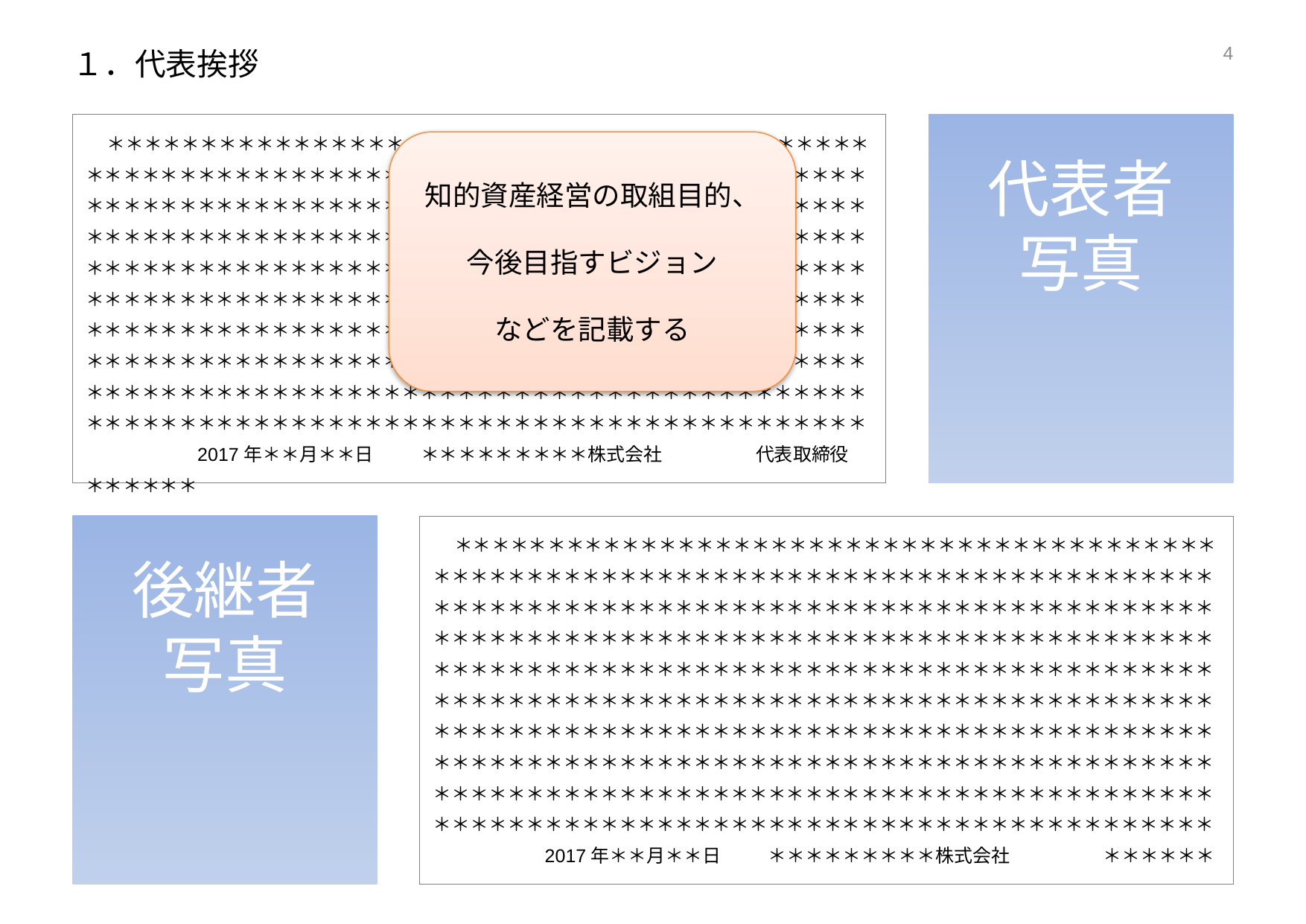

# １．代表挨拶
4

代表者
写真

＊＊＊＊＊＊＊＊＊＊＊＊＊＊＊＊＊＊＊＊＊＊＊＊＊＊＊＊＊＊＊＊＊＊＊＊＊＊＊＊＊＊＊＊＊＊＊＊＊＊＊＊＊＊＊＊＊＊＊＊＊＊＊＊＊＊＊＊＊＊＊＊＊＊＊＊＊＊＊＊＊＊＊＊＊＊＊＊＊＊＊＊＊＊＊＊＊＊＊＊＊＊＊＊＊＊＊＊＊＊＊＊＊＊＊＊＊＊＊＊＊＊＊＊＊＊＊＊＊＊＊＊＊＊＊＊＊＊＊＊＊＊＊＊＊＊＊＊＊＊＊＊＊＊＊＊＊＊＊＊＊＊＊＊＊＊＊＊＊＊＊＊＊＊＊＊＊＊＊＊＊＊＊＊＊＊＊＊＊＊＊＊＊＊＊＊＊＊＊＊＊＊＊＊＊＊＊＊＊＊＊＊＊＊＊＊＊＊＊＊＊＊＊＊＊＊＊＊＊＊＊＊＊＊＊＊＊＊＊＊＊＊＊＊＊＊＊＊＊＊＊＊＊＊＊＊＊＊＊＊＊＊＊＊＊＊＊＊＊＊＊＊＊＊＊＊＊＊＊＊＊＊＊＊＊＊＊＊＊＊＊＊＊＊＊＊＊＊＊＊＊＊＊＊＊＊＊＊＊＊＊＊＊＊＊＊＊＊＊＊＊＊＊＊＊＊＊＊＊＊＊＊＊＊＊＊＊＊＊＊＊＊＊＊＊＊＊＊＊＊＊＊＊＊＊＊＊＊＊＊＊＊＊＊＊＊＊＊＊＊＊＊＊＊＊＊＊＊＊＊＊＊＊＊＊＊＊＊＊＊＊＊＊＊＊＊＊＊＊＊＊＊＊＊＊＊＊＊＊＊＊＊＊＊＊＊＊＊＊	2017年＊＊月＊＊日	＊＊＊＊＊＊＊＊＊株式会社　	代表取締役　＊＊＊＊＊＊

知的資産経営の取組目的、

今後目指すビジョン

などを記載する

後継者
写真

＊＊＊＊＊＊＊＊＊＊＊＊＊＊＊＊＊＊＊＊＊＊＊＊＊＊＊＊＊＊＊＊＊＊＊＊＊＊＊＊＊＊＊＊＊＊＊＊＊＊＊＊＊＊＊＊＊＊＊＊＊＊＊＊＊＊＊＊＊＊＊＊＊＊＊＊＊＊＊＊＊＊＊＊＊＊＊＊＊＊＊＊＊＊＊＊＊＊＊＊＊＊＊＊＊＊＊＊＊＊＊＊＊＊＊＊＊＊＊＊＊＊＊＊＊＊＊＊＊＊＊＊＊＊＊＊＊＊＊＊＊＊＊＊＊＊＊＊＊＊＊＊＊＊＊＊＊＊＊＊＊＊＊＊＊＊＊＊＊＊＊＊＊＊＊＊＊＊＊＊＊＊＊＊＊＊＊＊＊＊＊＊＊＊＊＊＊＊＊＊＊＊＊＊＊＊＊＊＊＊＊＊＊＊＊＊＊＊＊＊＊＊＊＊＊＊＊＊＊＊＊＊＊＊＊＊＊＊＊＊＊＊＊＊＊＊＊＊＊＊＊＊＊＊＊＊＊＊＊＊＊＊＊＊＊＊＊＊＊＊＊＊＊＊＊＊＊＊＊＊＊＊＊＊＊＊＊＊＊＊＊＊＊＊＊＊＊＊＊＊＊＊＊＊＊＊＊＊＊＊＊＊＊＊＊＊＊＊＊＊＊＊＊＊＊＊＊＊＊＊＊＊＊＊＊＊＊＊＊＊＊＊＊＊＊＊＊＊＊＊＊＊＊＊＊＊＊＊＊＊＊＊＊＊＊＊＊＊＊＊＊＊＊＊＊＊＊＊＊＊＊＊＊＊＊＊＊＊＊＊＊＊＊＊＊＊＊＊＊＊＊＊＊＊＊＊＊＊＊＊＊＊＊＊＊＊＊＊＊	2017年＊＊月＊＊日	＊＊＊＊＊＊＊＊＊株式会社　	＊＊＊＊＊＊